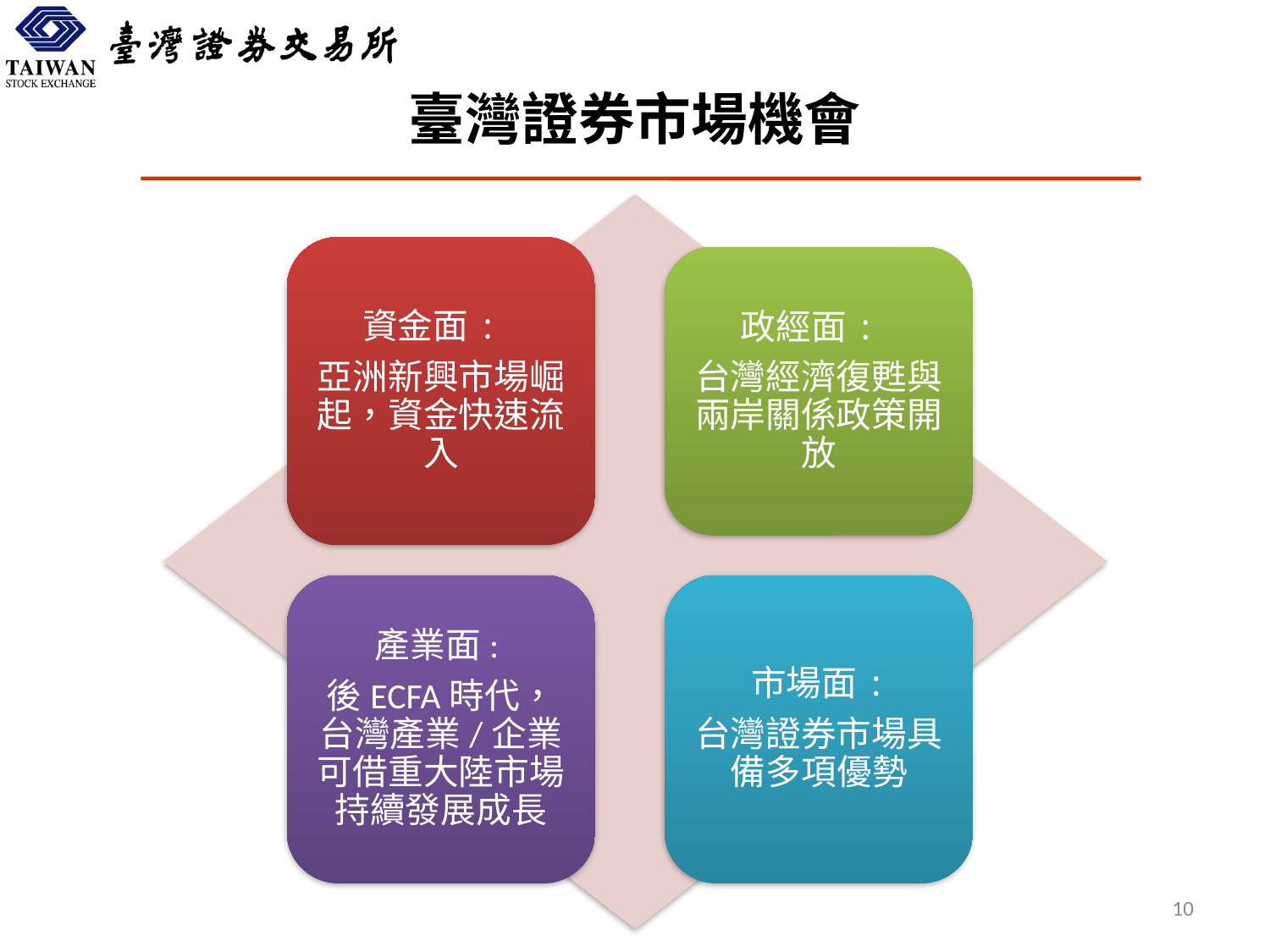

# 臺灣證券市場機會
資金面:
亞洲新興市場崛起，資金快速流入
政經面:
台灣經濟復甦與兩岸關係政策開放
產業面:
後ECFA時代，台灣產業/企業可借重大陸市場持續發展成長
市場面:
台灣證券市場具備多項優勢
10